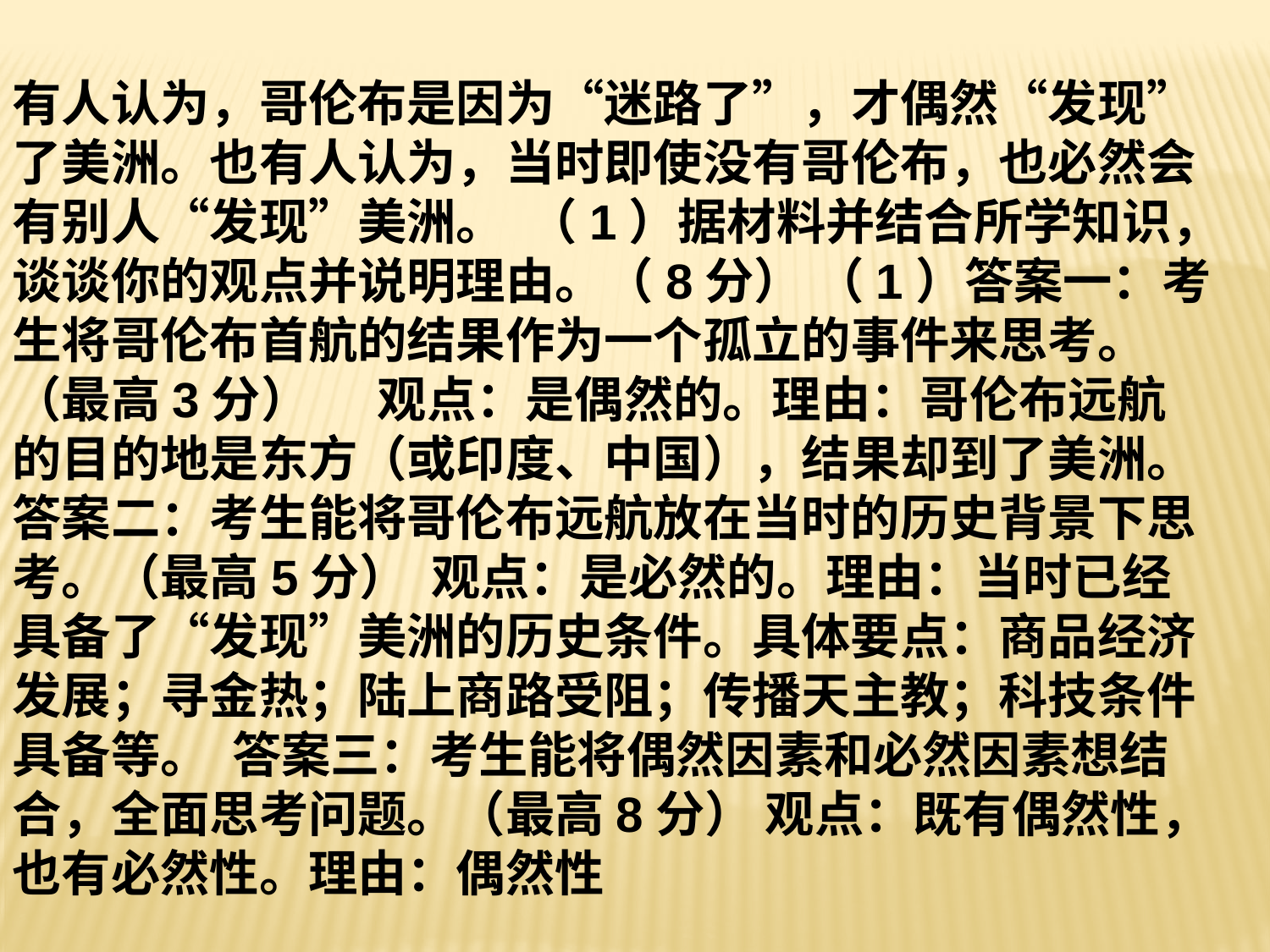

有人认为，哥伦布是因为“迷路了”，才偶然“发现”了美洲。也有人认为，当时即使没有哥伦布，也必然会有别人“发现”美洲。  （1）据材料并结合所学知识，谈谈你的观点并说明理由。（8分） （1）答案一：考生将哥伦布首航的结果作为一个孤立的事件来思考。（最高3分）      观点：是偶然的。理由：哥伦布远航的目的地是东方（或印度、中国），结果却到了美洲。 答案二：考生能将哥伦布远航放在当时的历史背景下思考。（最高5分）  观点：是必然的。理由：当时已经具备了“发现”美洲的历史条件。具体要点：商品经济发展；寻金热；陆上商路受阻；传播天主教；科技条件具备等。  答案三：考生能将偶然因素和必然因素想结合，全面思考问题。（最高8分） 观点：既有偶然性，也有必然性。理由：偶然性